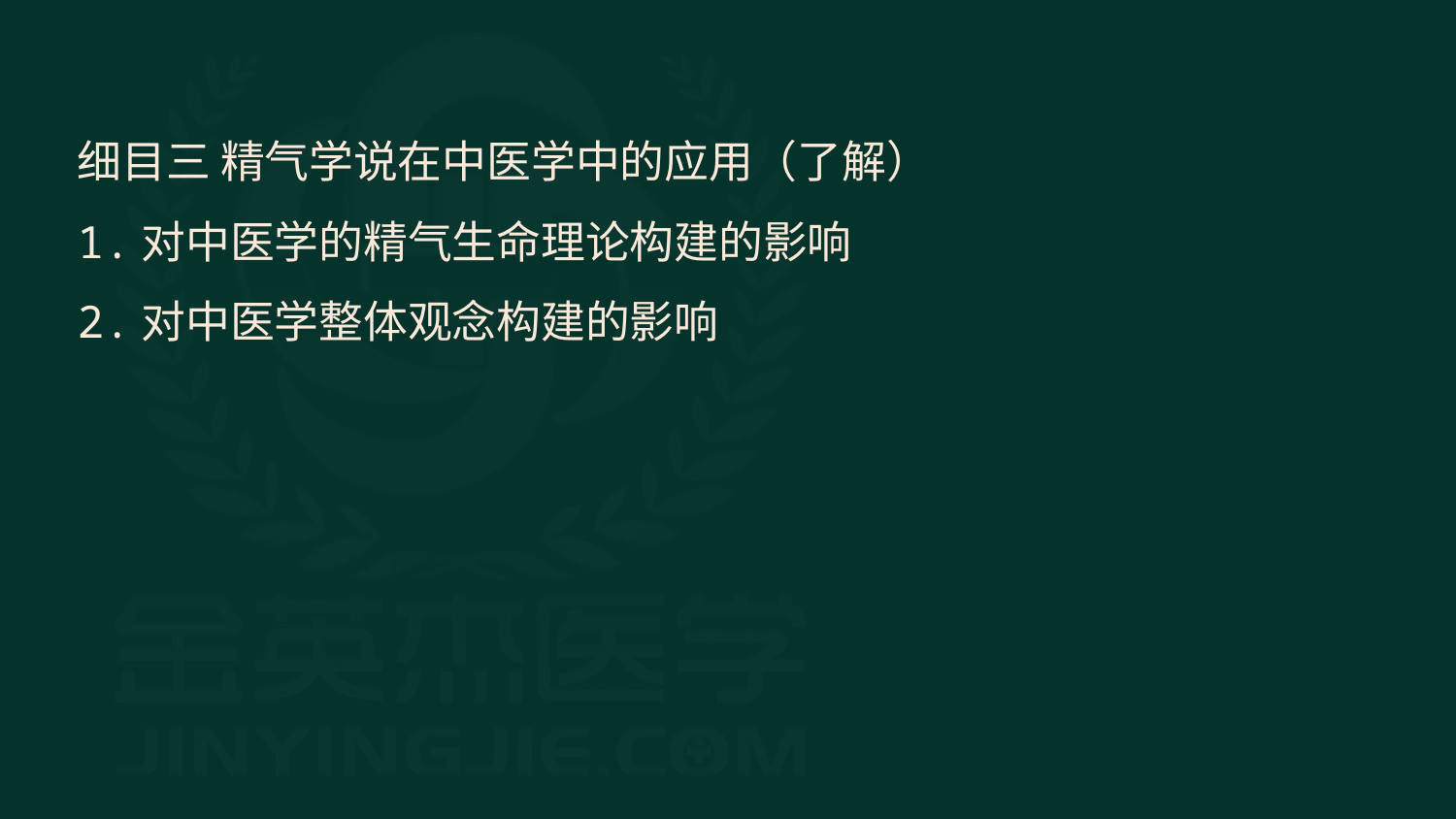

细目三 精气学说在中医学中的应用（了解）
1.对中医学的精气生命理论构建的影响
2.对中医学整体观念构建的影响